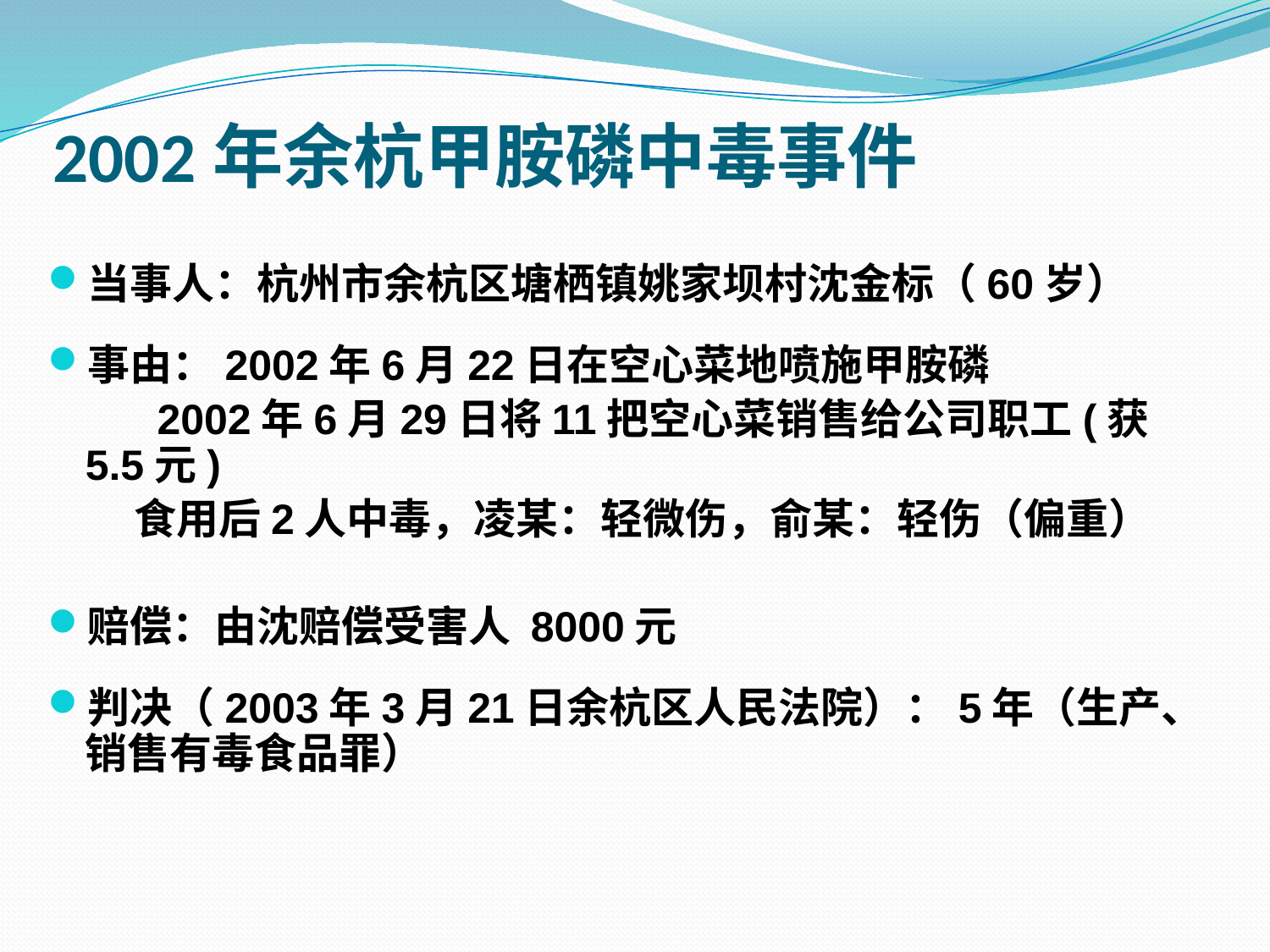

# 2002年余杭甲胺磷中毒事件
当事人：杭州市余杭区塘栖镇姚家坝村沈金标（60岁）

事由：2002年6月22日在空心菜地喷施甲胺磷
　      2002年6月29日将11把空心菜销售给公司职工(获5.5元)
        食用后2人中毒，凌某：轻微伤，俞某：轻伤（偏重）

赔偿：由沈赔偿受害人 8000元

判决（2003年3月21日余杭区人民法院）：5年（生产、销售有毒食品罪）